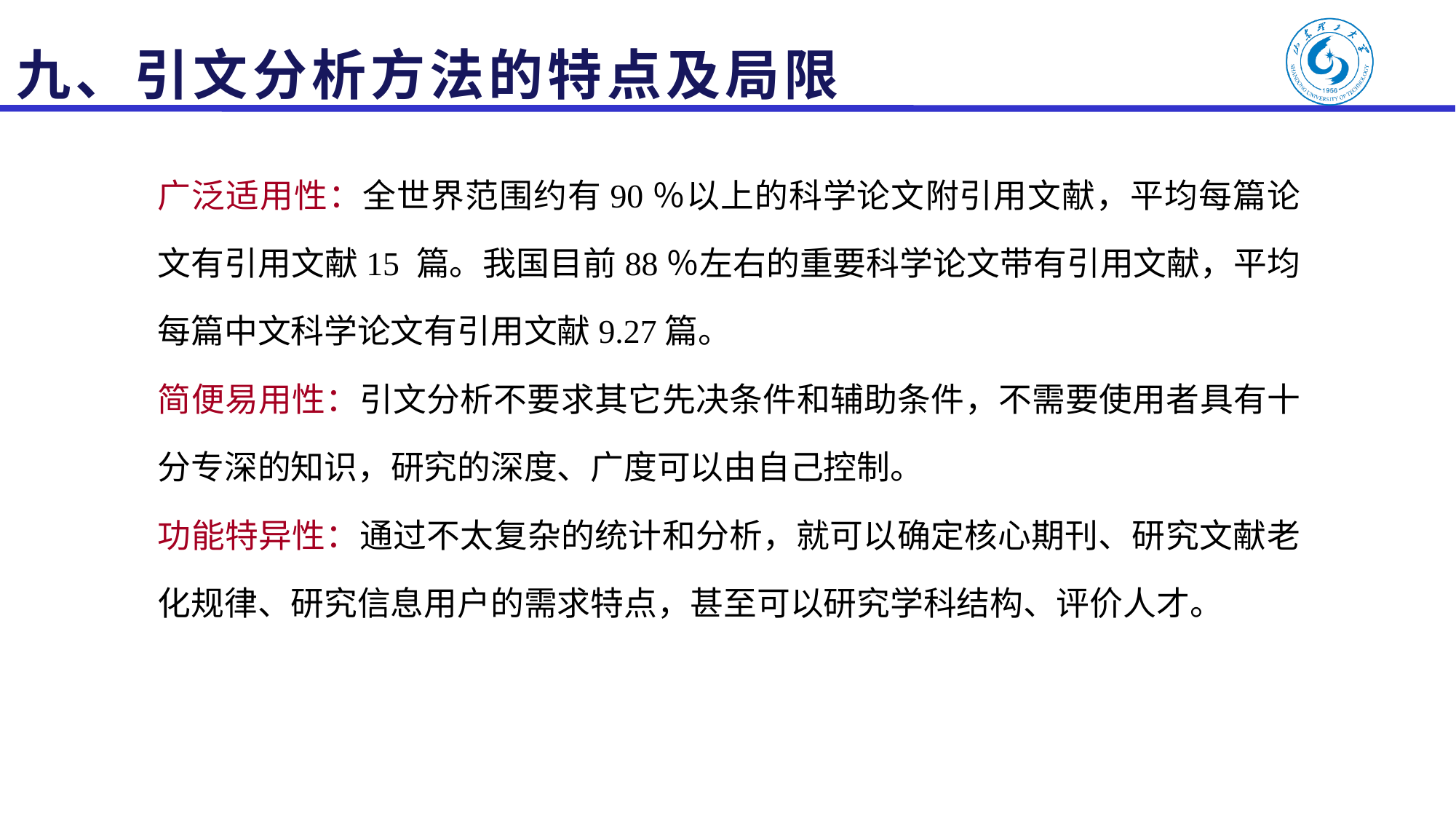

# 九、引文分析方法的特点及局限
广泛适用性：全世界范围约有90％以上的科学论文附引用文献，平均每篇论文有引用文献15 篇。我国目前88％左右的重要科学论文带有引用文献，平均每篇中文科学论文有引用文献9.27篇。
简便易用性：引文分析不要求其它先决条件和辅助条件，不需要使用者具有十分专深的知识，研究的深度、广度可以由自己控制。
功能特异性：通过不太复杂的统计和分析，就可以确定核心期刊、研究文献老化规律、研究信息用户的需求特点，甚至可以研究学科结构、评价人才。